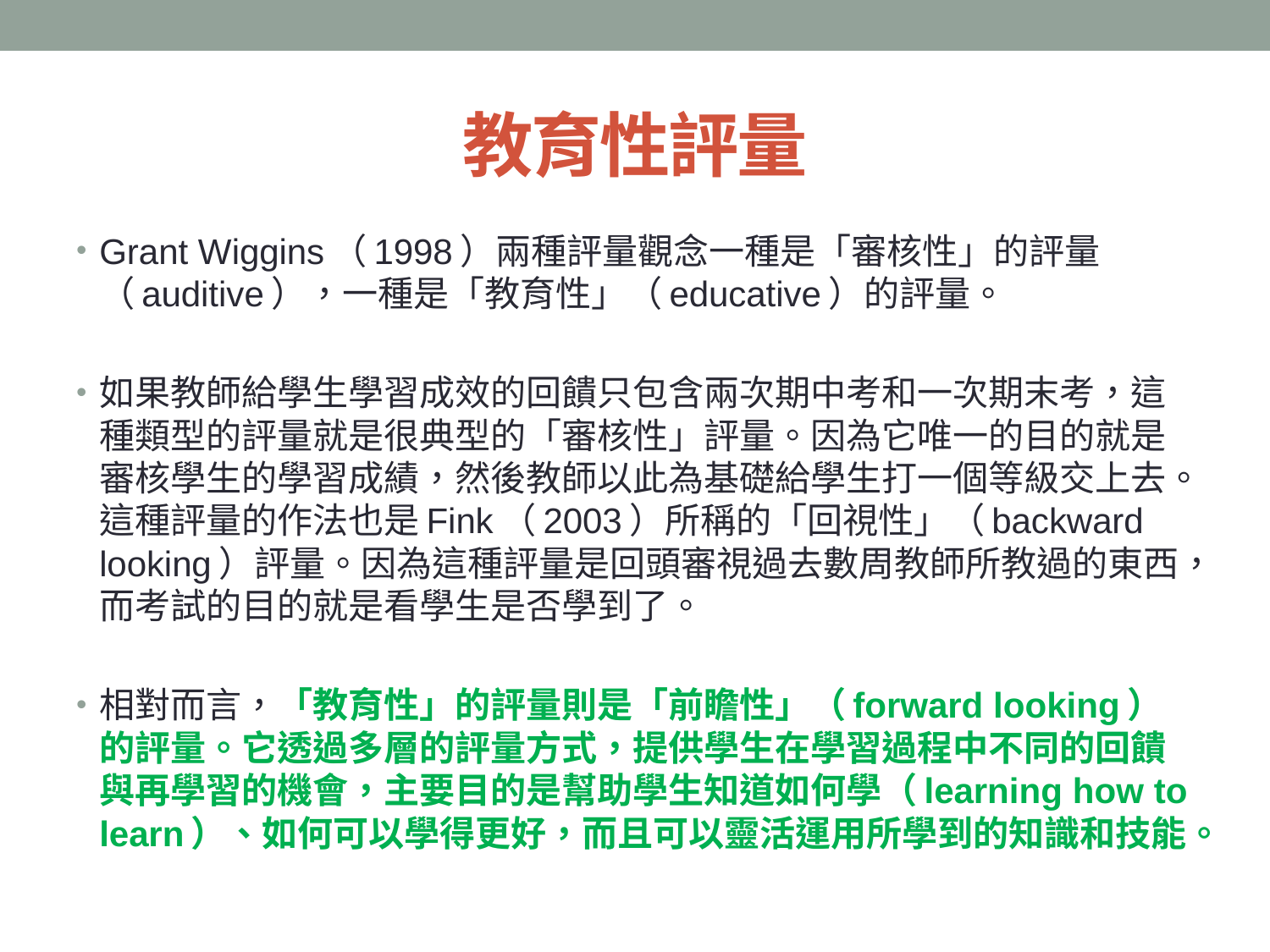

# 教育性評量
Grant Wiggins（1998）兩種評量觀念一種是「審核性」的評量（auditive），一種是「教育性」（educative）的評量。

如果教師給學生學習成效的回饋只包含兩次期中考和一次期末考，這種類型的評量就是很典型的「審核性」評量。因為它唯一的目的就是審核學生的學習成績，然後教師以此為基礎給學生打一個等級交上去。這種評量的作法也是Fink（2003）所稱的「回視性」（backward looking）評量。因為這種評量是回頭審視過去數周教師所教過的東西，而考試的目的就是看學生是否學到了。

相對而言，「教育性」的評量則是「前瞻性」（forward looking）的評量。它透過多層的評量方式，提供學生在學習過程中不同的回饋與再學習的機會，主要目的是幫助學生知道如何學（learning how to learn）、如何可以學得更好，而且可以靈活運用所學到的知識和技能。